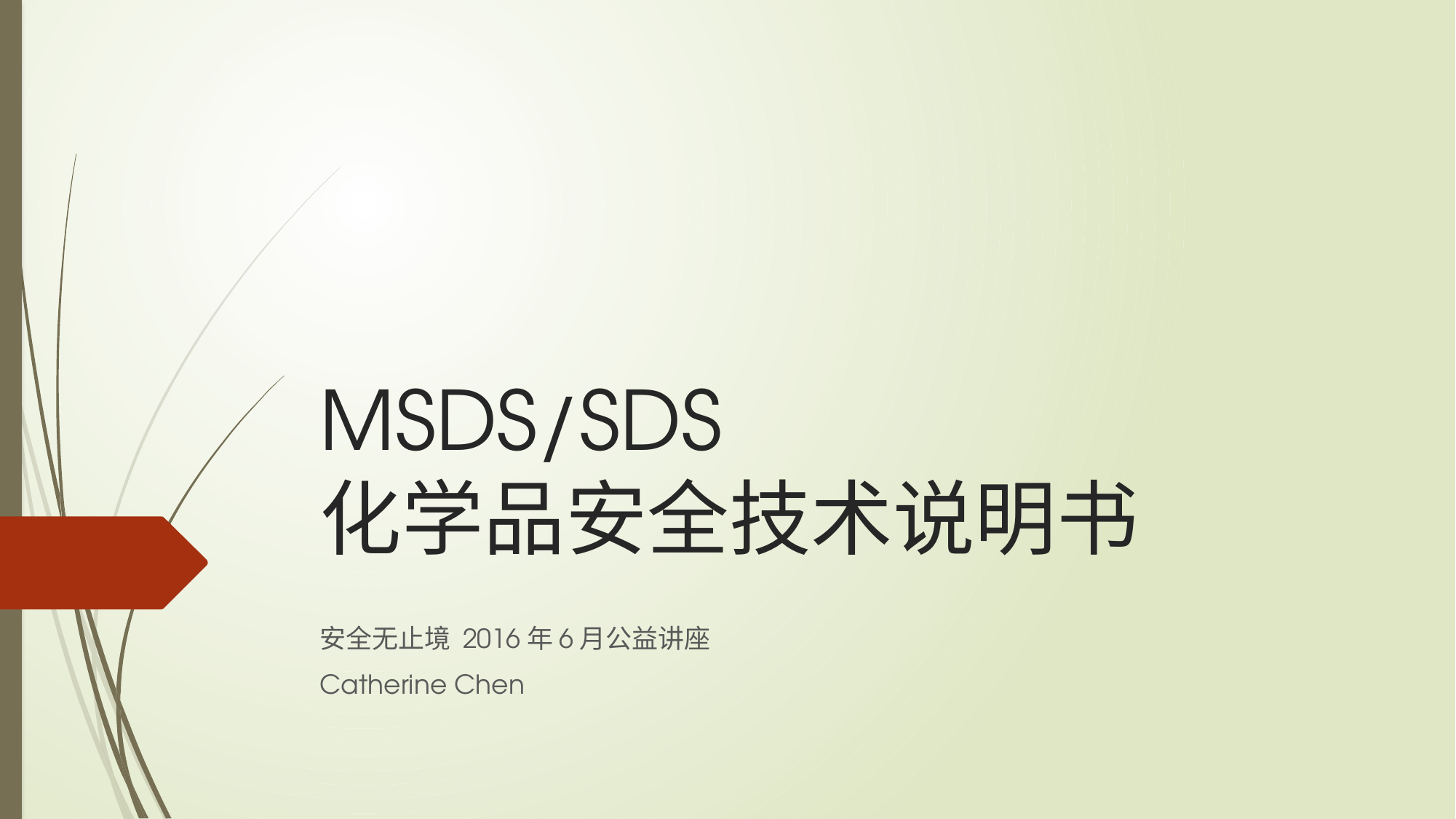

# MSDS/SDS 化学品安全技术说明书

安全无止境 2016年6月公益讲座
Catherine Chen